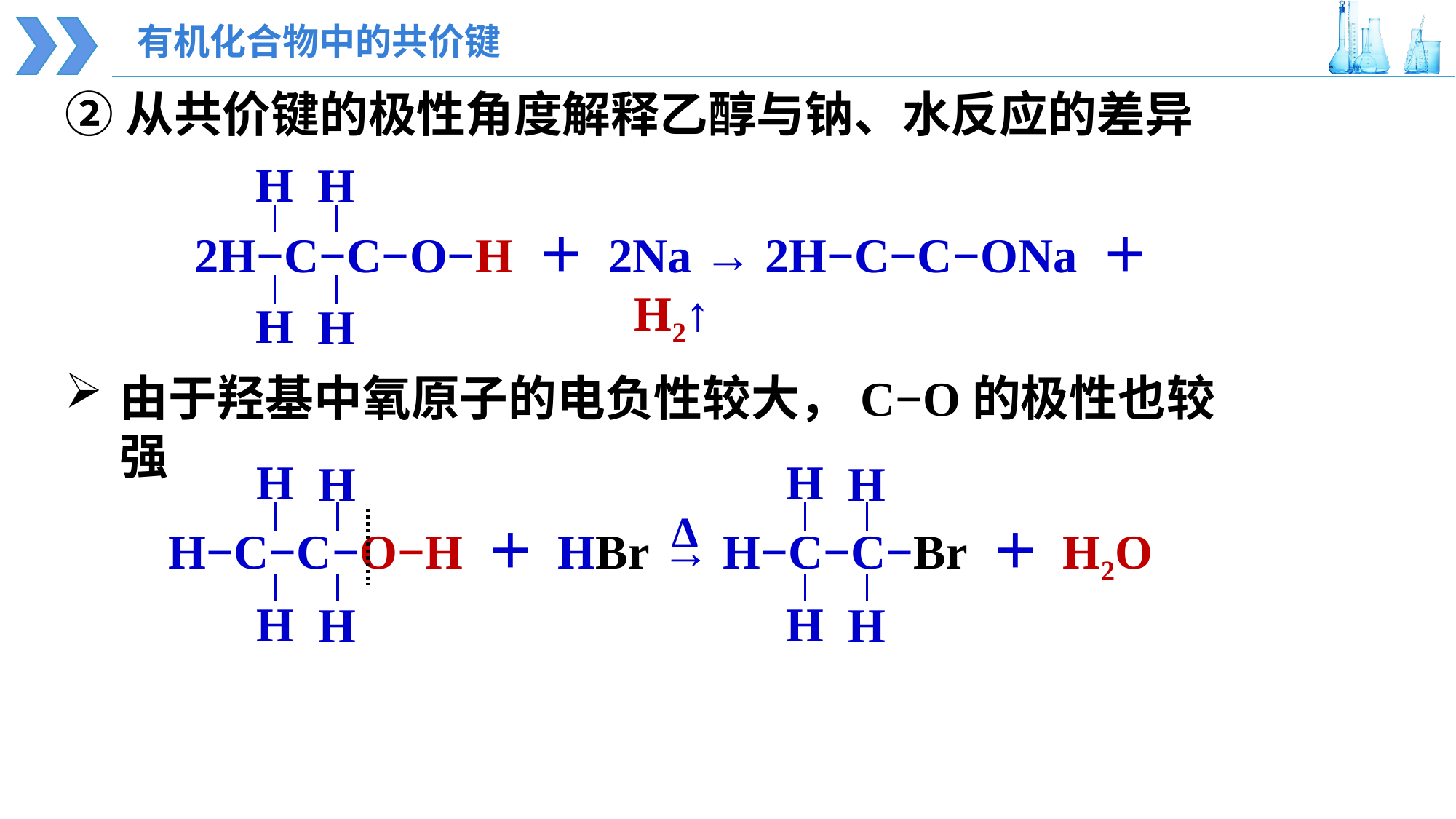

有机化合物中的共价键
②从共价键的极性角度解释乙醇与钠、水反应的差异
H
H
2H−C−C−O−H ＋ 2Na → 2H−C−C−ONa ＋ H2↑
H
H
由于羟基中氧原子的电负性较大，C−O的极性也较强
H
H
H−C−C−O−H ＋ HBr → H−C−C−Br ＋ H2O
H
H
H
H
H
H
Δ